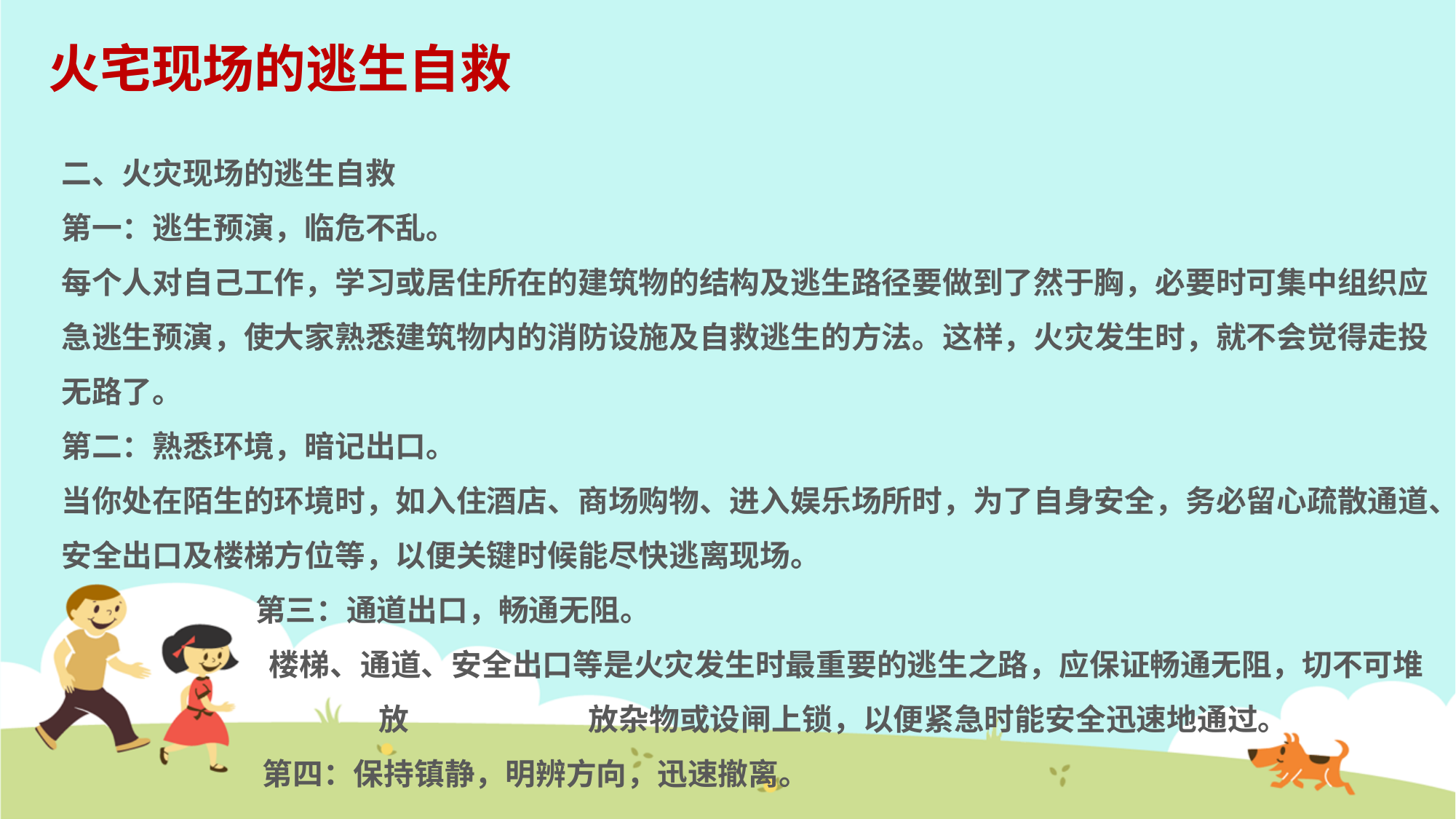

# 火宅现场的逃生自救
二、火灾现场的逃生自救
第一：逃生预演，临危不乱。
每个人对自己工作，学习或居住所在的建筑物的结构及逃生路径要做到了然于胸，必要时可集中组织应急逃生预演，使大家熟悉建筑物内的消防设施及自救逃生的方法。这样，火灾发生时，就不会觉得走投无路了。
第二：熟悉环境，暗记出口。
当你处在陌生的环境时，如入住酒店、商场购物、进入娱乐场所时，为了自身安全，务必留心疏散通道、安全出口及楼梯方位等，以便关键时候能尽快逃离现场。
                           第三：通道出口，畅通无阻。
                             楼梯、通道、安全出口等是火灾发生时最重要的逃生之路，应保证畅通无阻，切不可堆                                                放                          放杂物或设闸上锁，以便紧急时能安全迅速地通过。
                            第四：保持镇静，明辨方向，迅速撤离。